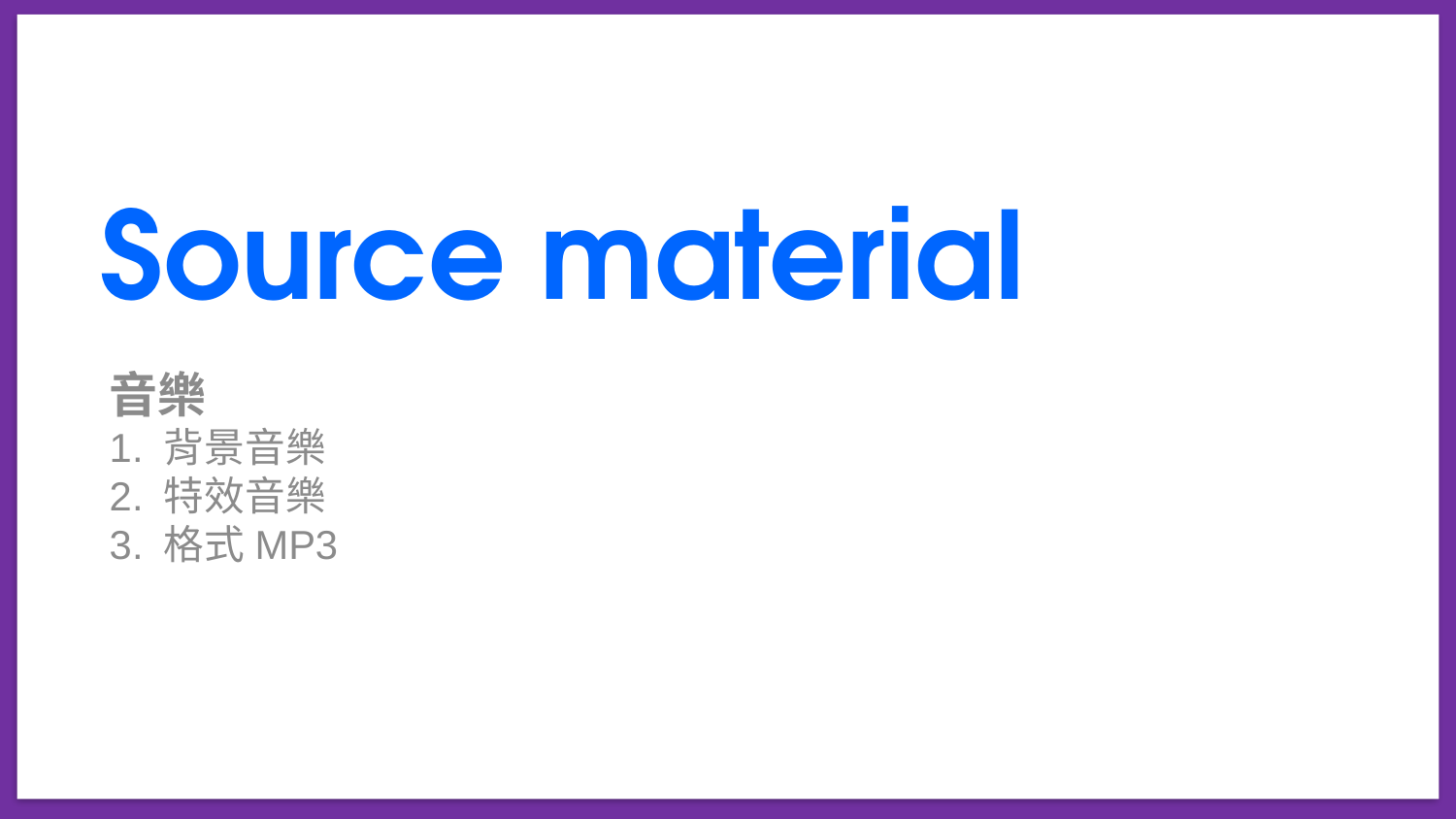

Source material
音樂
1. 背景音樂
2. 特效音樂
3. 格式MP3